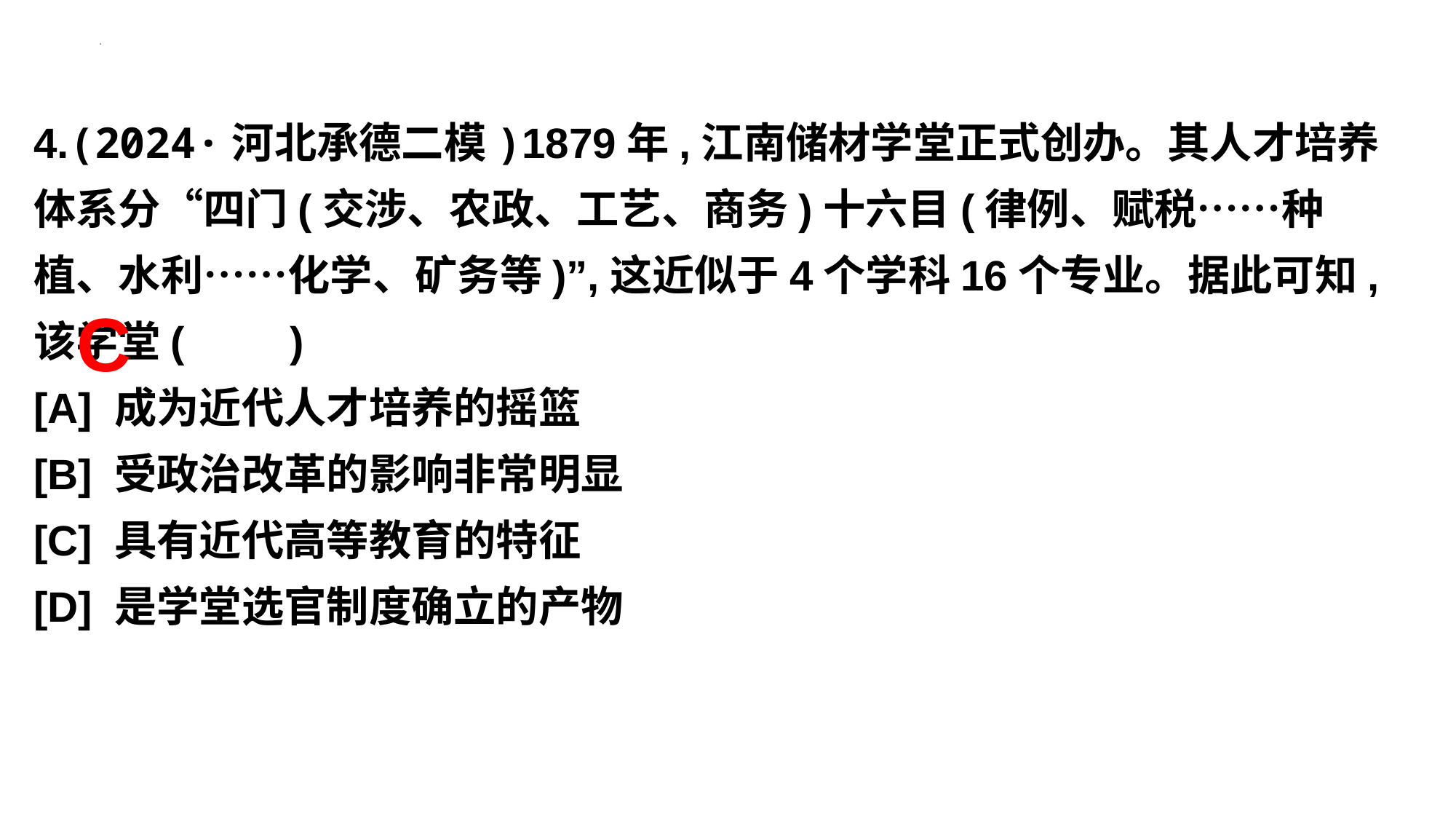

4.(2024·河北承德二模)1879年,江南储材学堂正式创办。其人才培养体系分“四门(交涉、农政、工艺、商务)十六目(律例、赋税……种植、水利……化学、矿务等)”,这近似于4个学科16个专业。据此可知,该学堂(　　)
[A] 成为近代人才培养的摇篮
[B] 受政治改革的影响非常明显
[C] 具有近代高等教育的特征
[D] 是学堂选官制度确立的产物
C